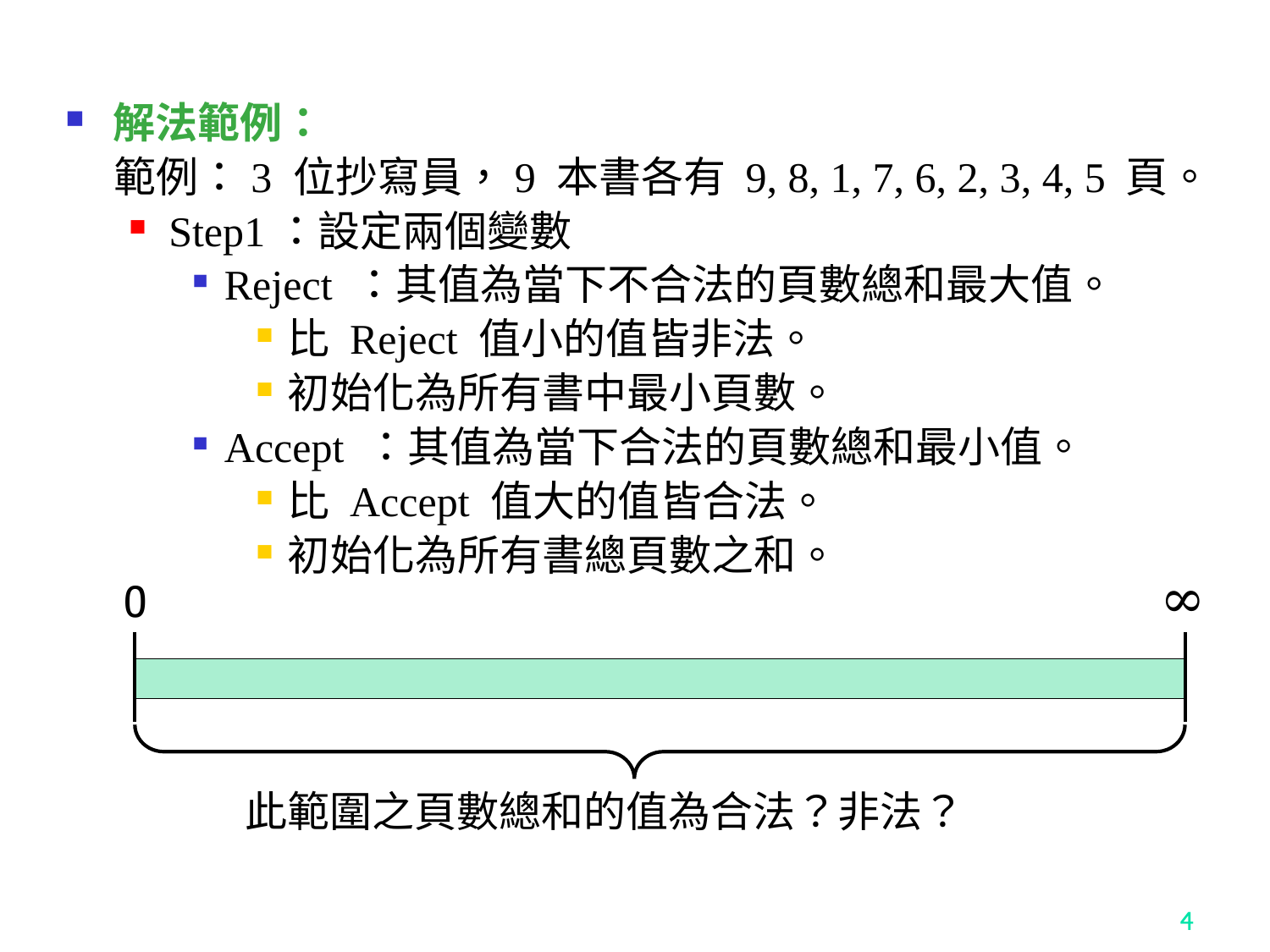

解法範例：
    範例：3 位抄寫員，9 本書各有 9, 8, 1, 7, 6, 2, 3, 4, 5 頁。
Step1：設定兩個變數
Reject ：其值為當下不合法的頁數總和最大值。
比 Reject 值小的值皆非法。
初始化為所有書中最小頁數。
Accept ：其值為當下合法的頁數總和最小值。
比 Accept 值大的值皆合法。
初始化為所有書總頁數之和。

∞
0

此範圍之頁數總和的值為合法？非法？
4